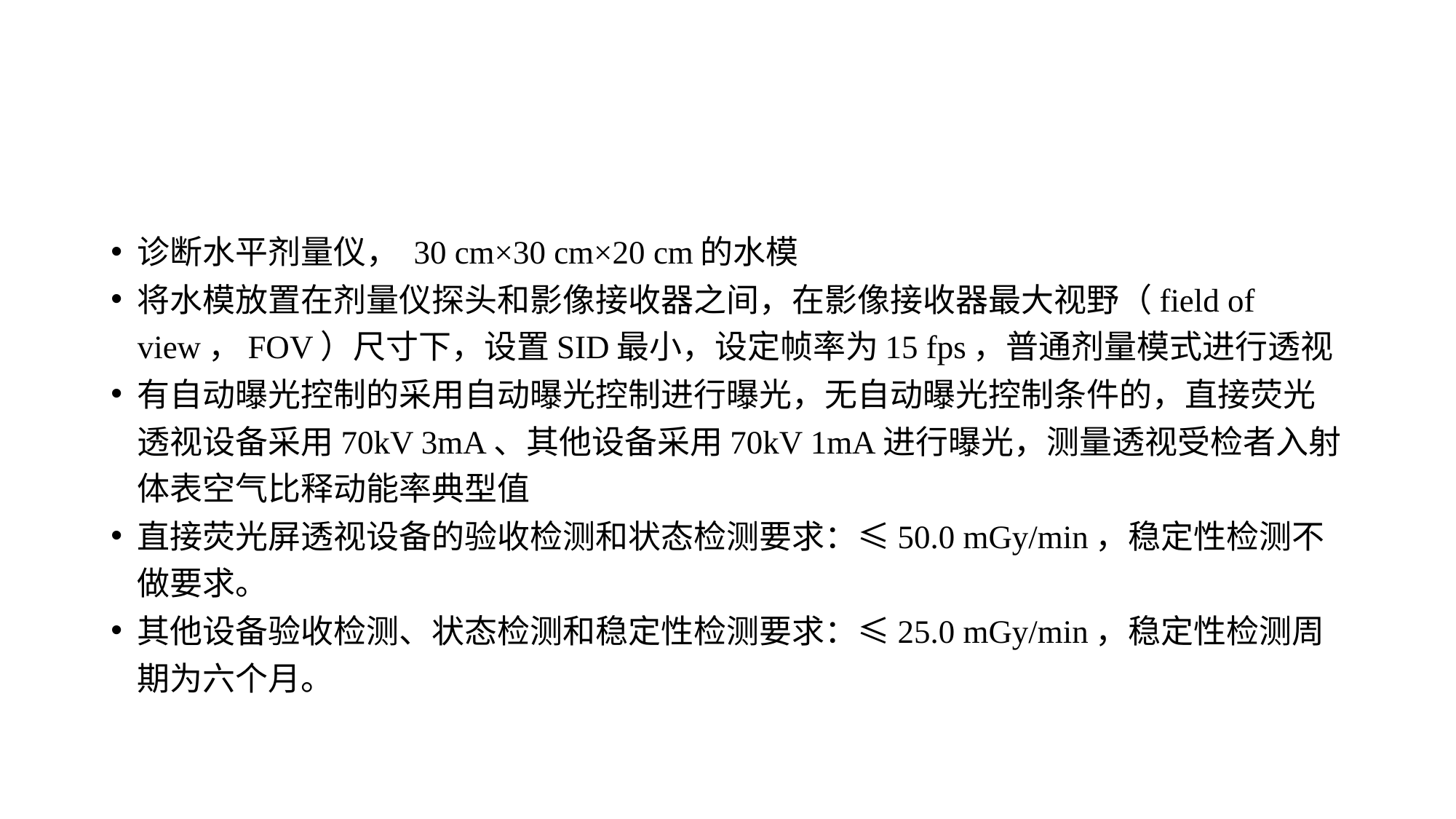

#
诊断水平剂量仪， 30 cm×30 cm×20 cm的水模
将水模放置在剂量仪探头和影像接收器之间，在影像接收器最大视野（field of view，FOV）尺寸下，设置SID最小，设定帧率为15 fps，普通剂量模式进行透视
有自动曝光控制的采用自动曝光控制进行曝光，无自动曝光控制条件的，直接荧光透视设备采用70kV 3mA、其他设备采用70kV 1mA进行曝光，测量透视受检者入射体表空气比释动能率典型值
直接荧光屏透视设备的验收检测和状态检测要求：≤50.0 mGy/min，稳定性检测不做要求。
其他设备验收检测、状态检测和稳定性检测要求：≤25.0 mGy/min，稳定性检测周期为六个月。